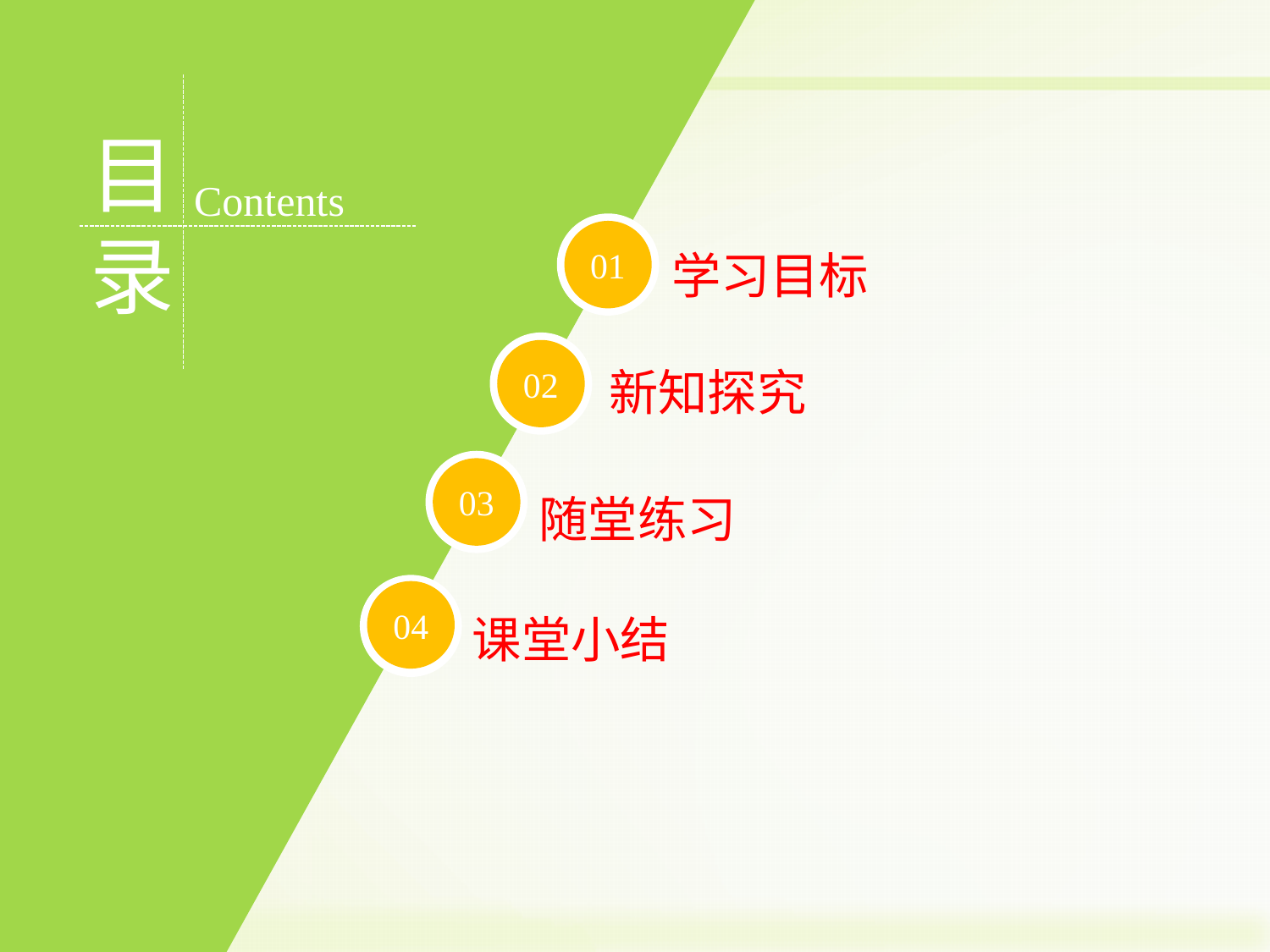

目录
Contents

01
学习目标

02
新知探究

03
随堂练习

04
课堂小结